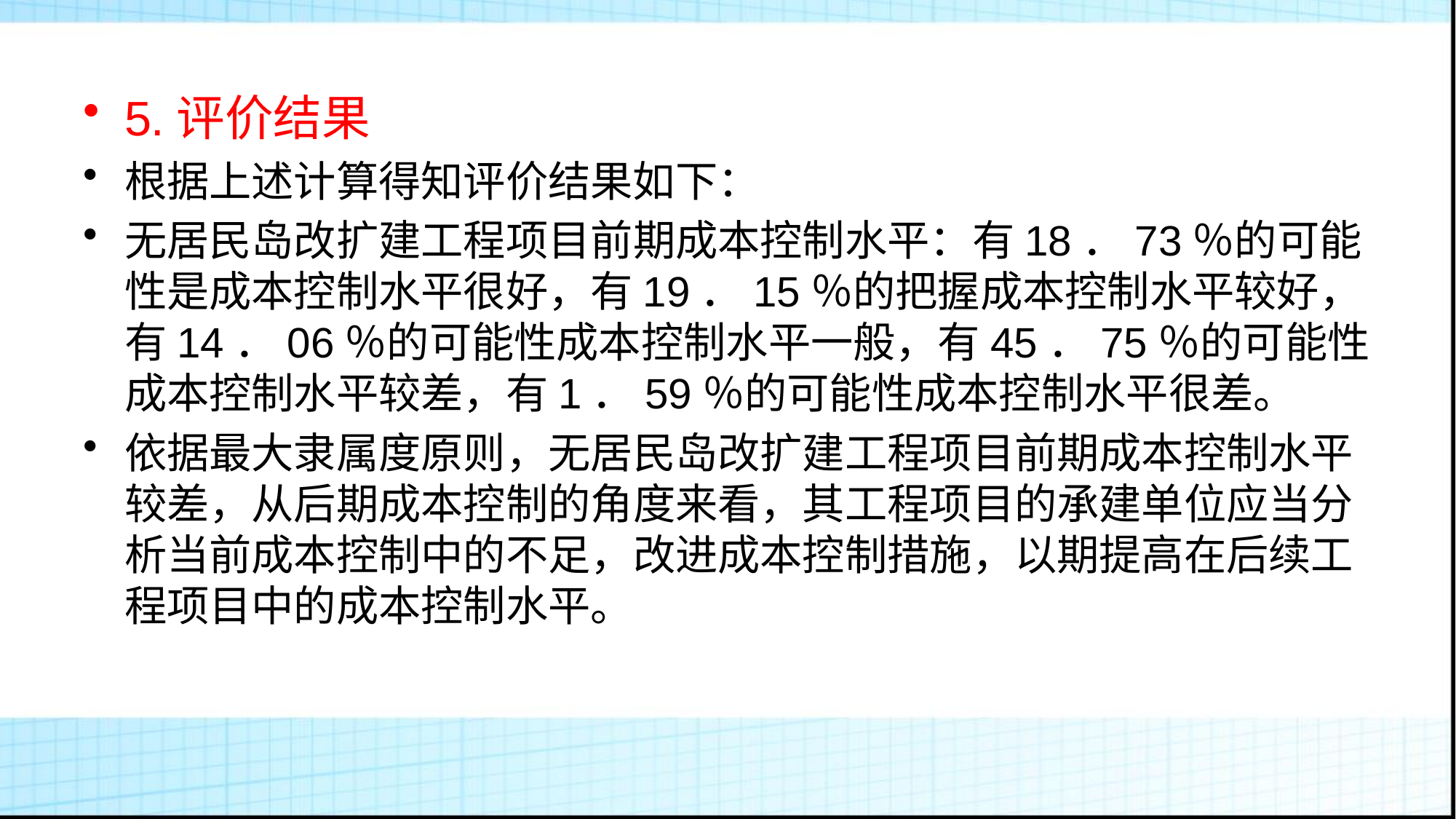

5.评价结果
根据上述计算得知评价结果如下：
无居民岛改扩建工程项目前期成本控制水平：有18．73％的可能性是成本控制水平很好，有19．15％的把握成本控制水平较好，有14．06％的可能性成本控制水平一般，有45．75％的可能性成本控制水平较差，有1．59％的可能性成本控制水平很差。
依据最大隶属度原则，无居民岛改扩建工程项目前期成本控制水平较差，从后期成本控制的角度来看，其工程项目的承建单位应当分析当前成本控制中的不足，改进成本控制措施，以期提高在后续工程项目中的成本控制水平。